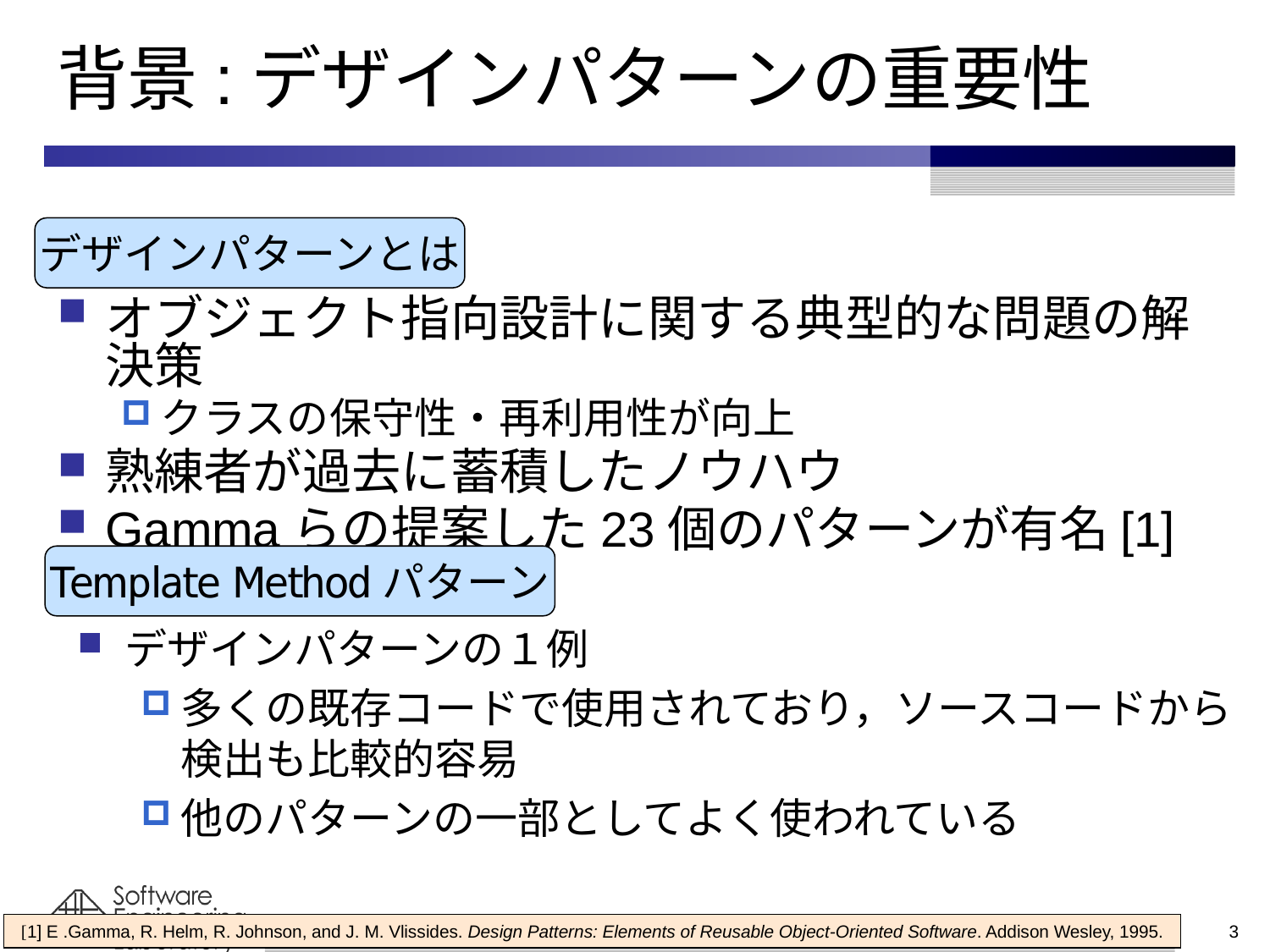

# 背景:デザインパターンの重要性
デザインパターンとは
オブジェクト指向設計に関する典型的な問題の解決策
クラスの保守性・再利用性が向上
熟練者が過去に蓄積したノウハウ
Gammaらの提案した23個のパターンが有名[1]
Template Methodパターン
デザインパターンの１例
多くの既存コードで使用されており，ソースコードから検出も比較的容易
他のパターンの一部としてよく使われている
[1] E .Gamma, R. Helm, R. Johnson, and J. M. Vlissides. Design Patterns: Elements of Reusable Object-Oriented Software. Addison Wesley, 1995.
3